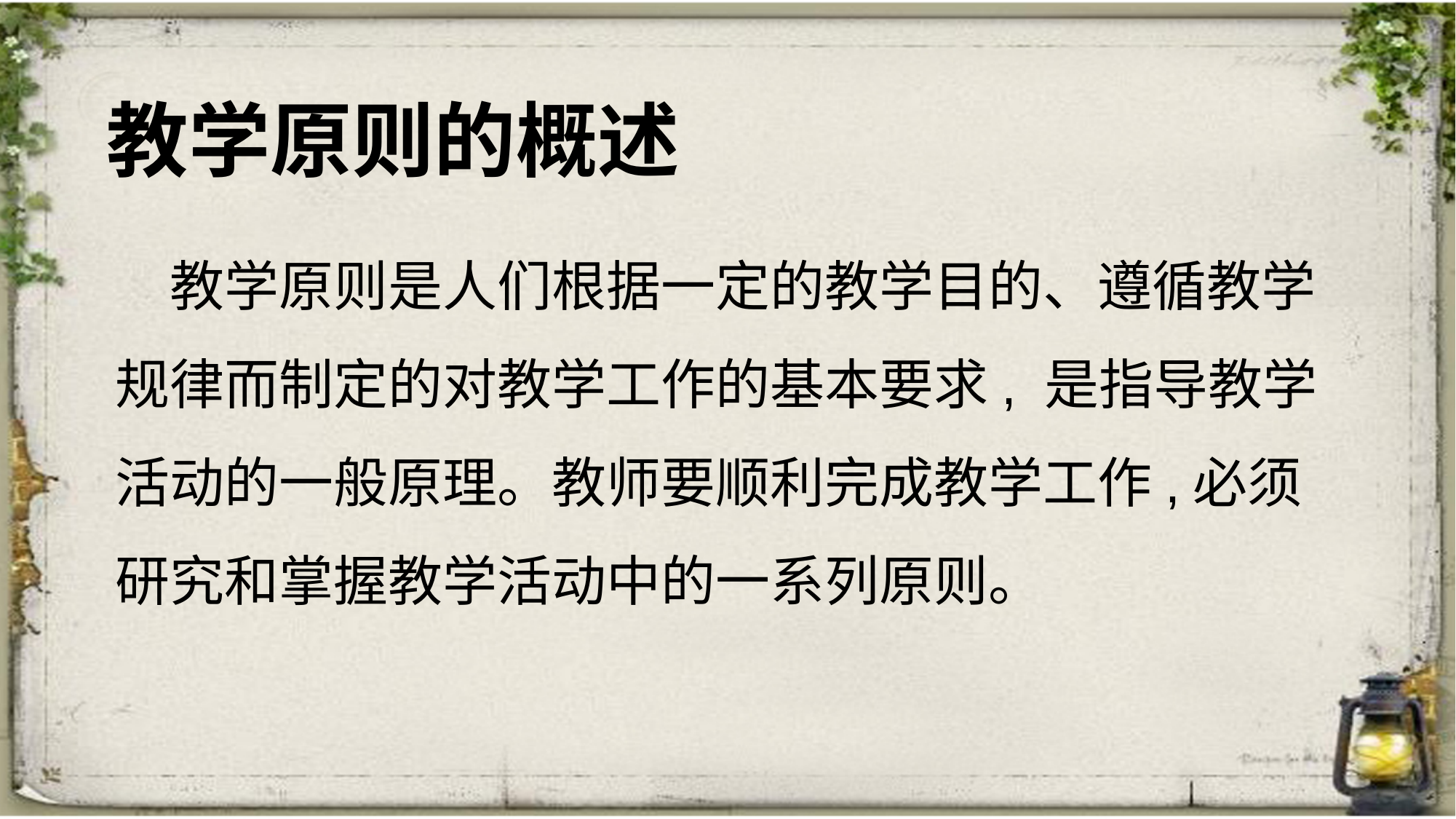

# 教学原则的概述
教学原则是人们根据一定的教学目的、遵循教学规律而制定的对教学工作的基本要求, 是指导教学活动的一般原理。教师要顺利完成教学工作,必须研究和掌握教学活动中的一系列原则。